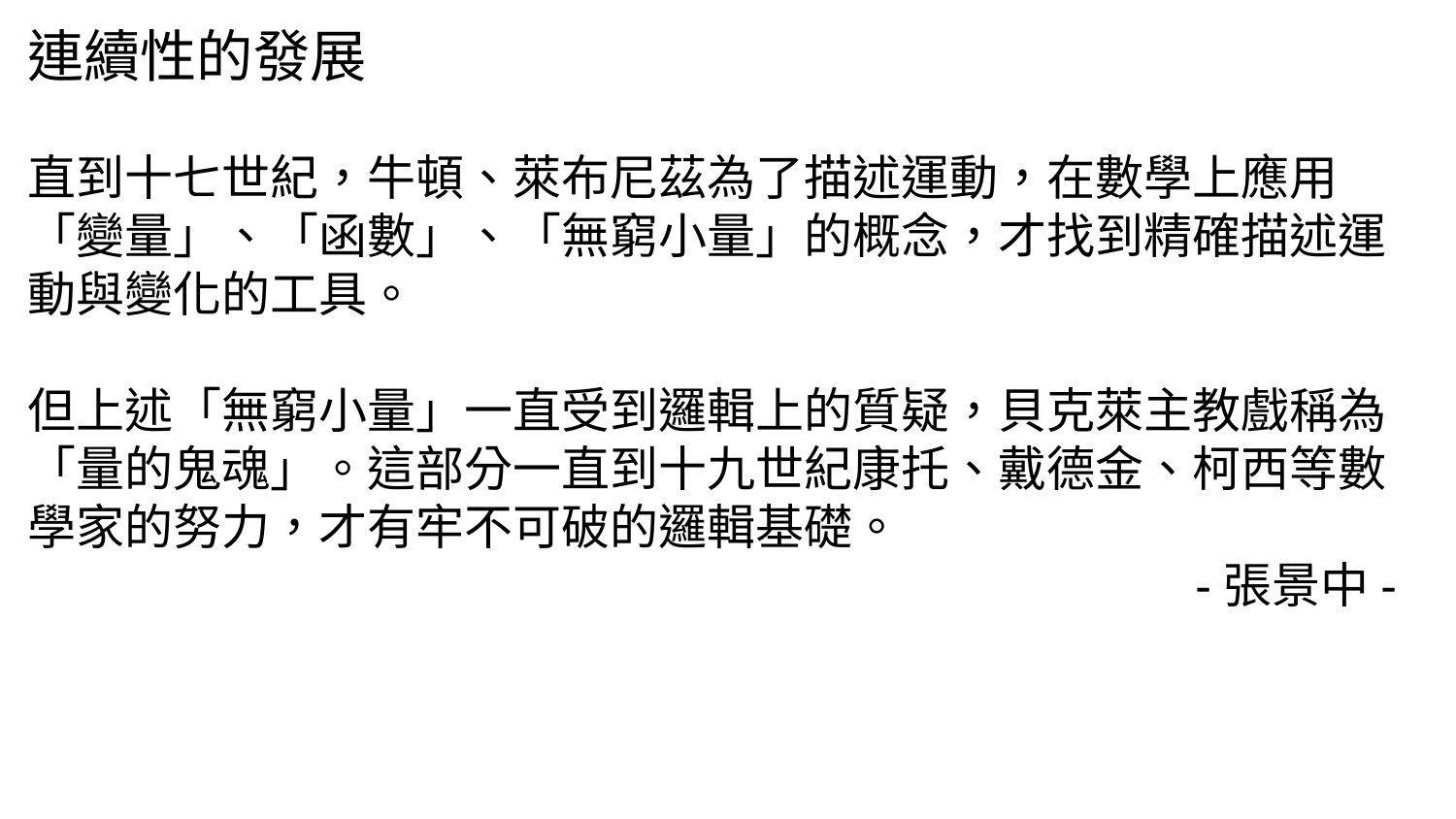

連續性的發展

直到十七世紀，牛頓、萊布尼茲為了描述運動，在數學上應用「變量」、「函數」、「無窮小量」的概念，才找到精確描述運動與變化的工具。

但上述「無窮小量」一直受到邏輯上的質疑，貝克萊主教戲稱為「量的鬼魂」。這部分一直到十九世紀康托、戴德金、柯西等數學家的努力，才有牢不可破的邏輯基礎。
-張景中-